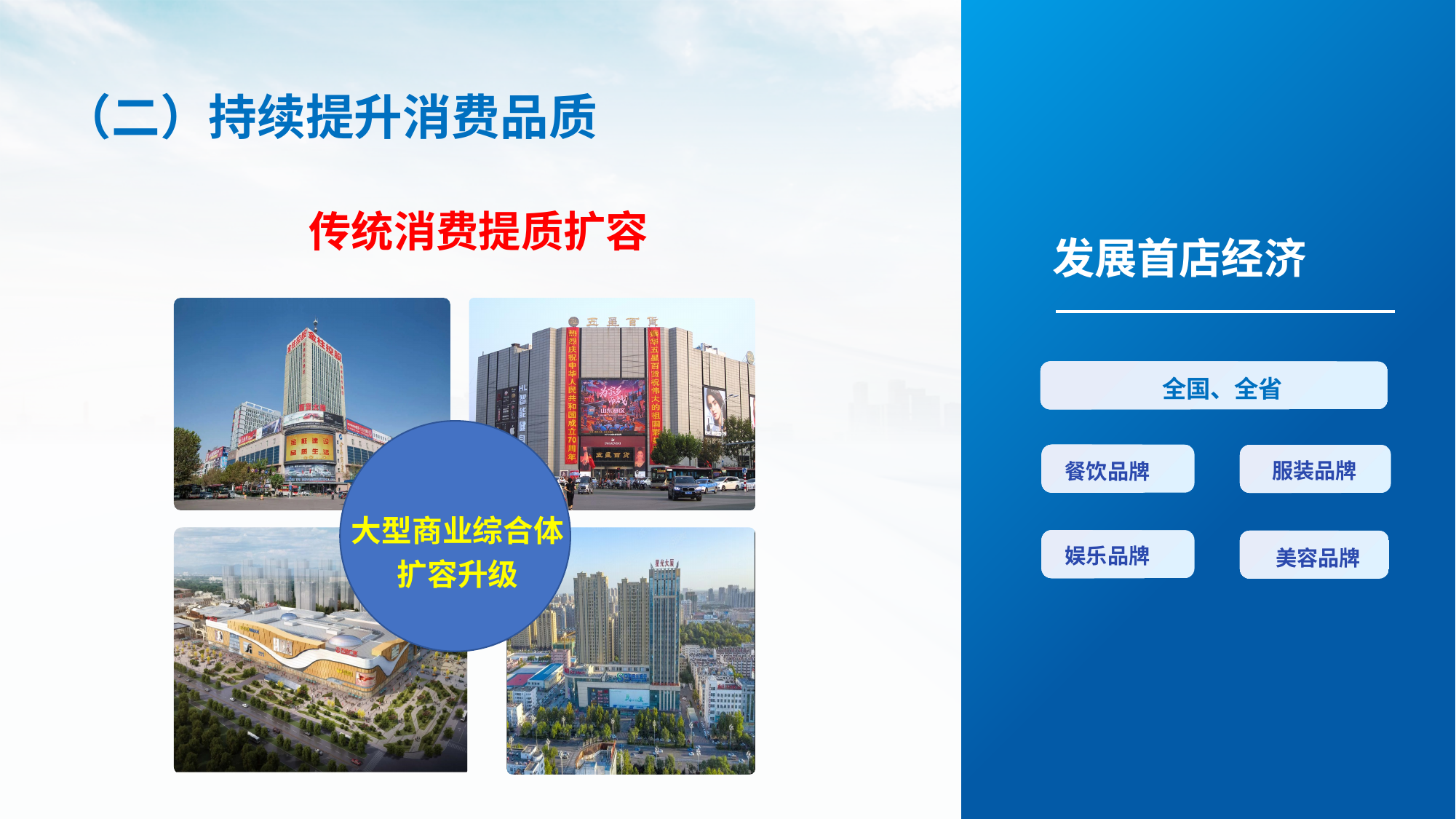

（二）持续提升消费品质
传统消费提质扩容
发展首店经济

全国、全省

服装品牌
餐饮品牌
大型商业综合体
扩容升级

娱乐品牌
美容品牌